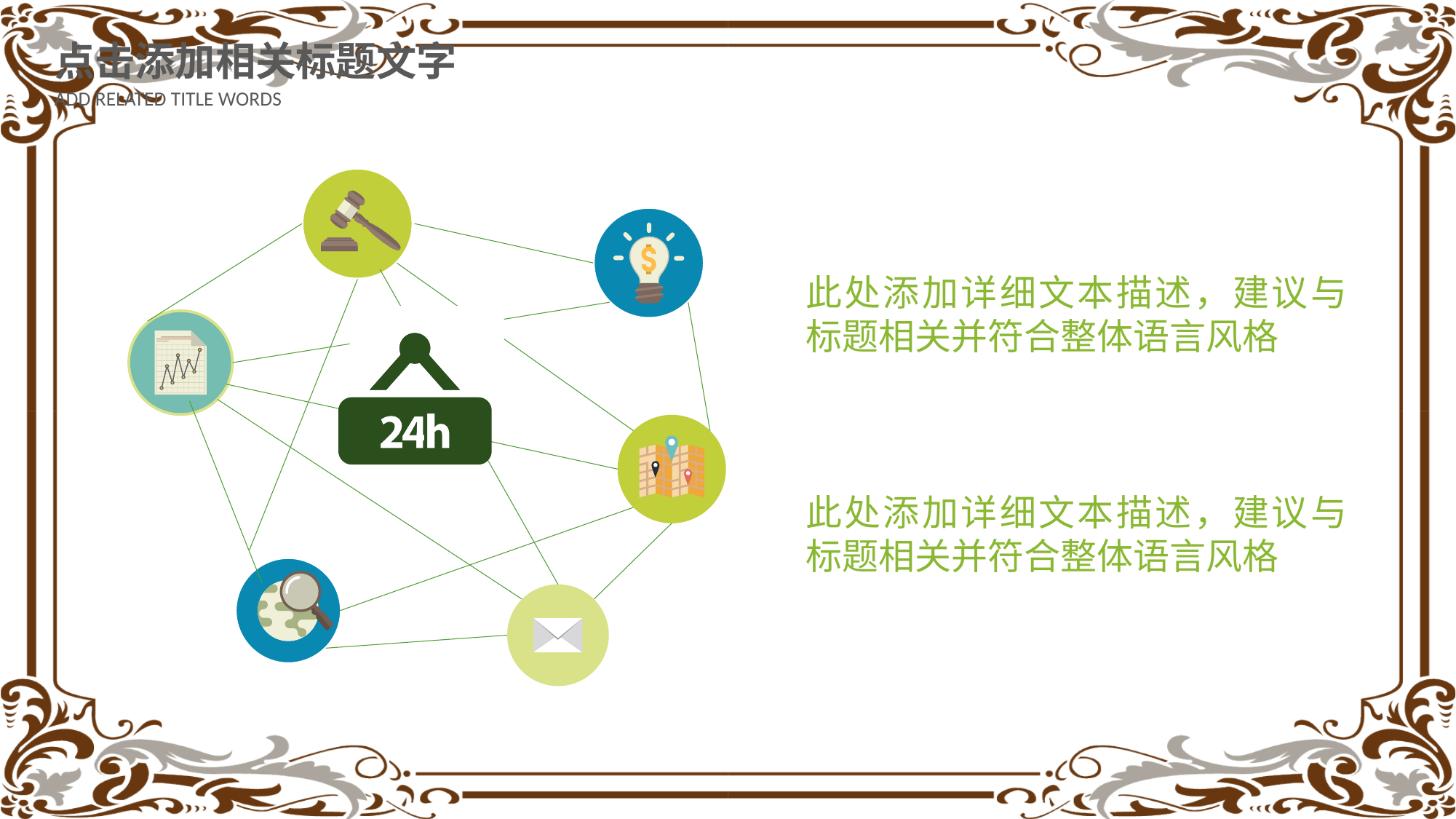

点击添加相关标题文字
ADD RELATED TITLE WORDS

此处添加详细文本描述，建议与标题相关并符合整体语言风格
此处添加详细文本描述，建议与标题相关并符合整体语言风格